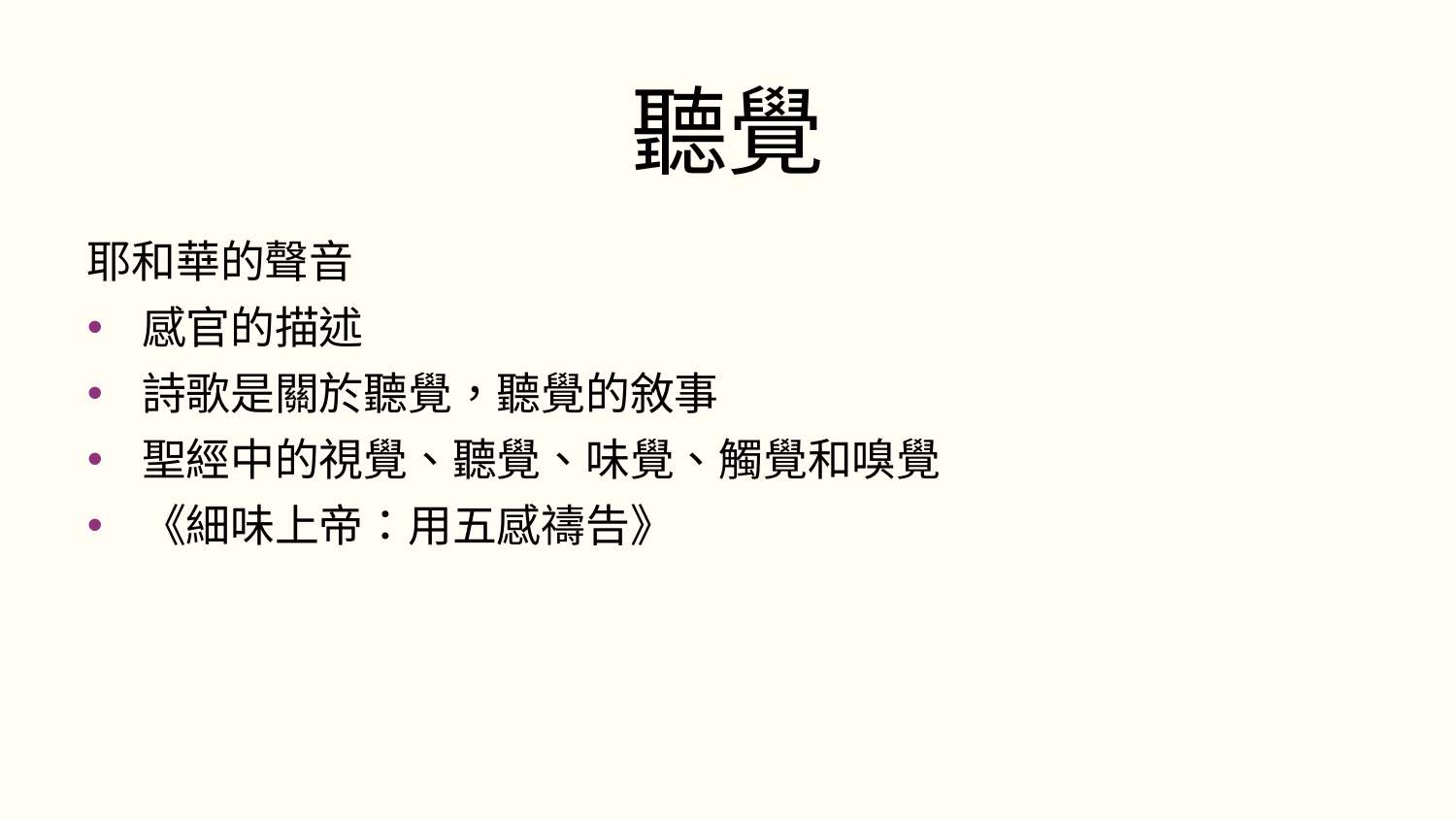

聽覺
耶和華的聲音
感官的描述
詩歌是關於聽覺，聽覺的敘事
聖經中的視覺、聽覺、味覺、觸覺和嗅覺
《細味上帝：用五感禱告》